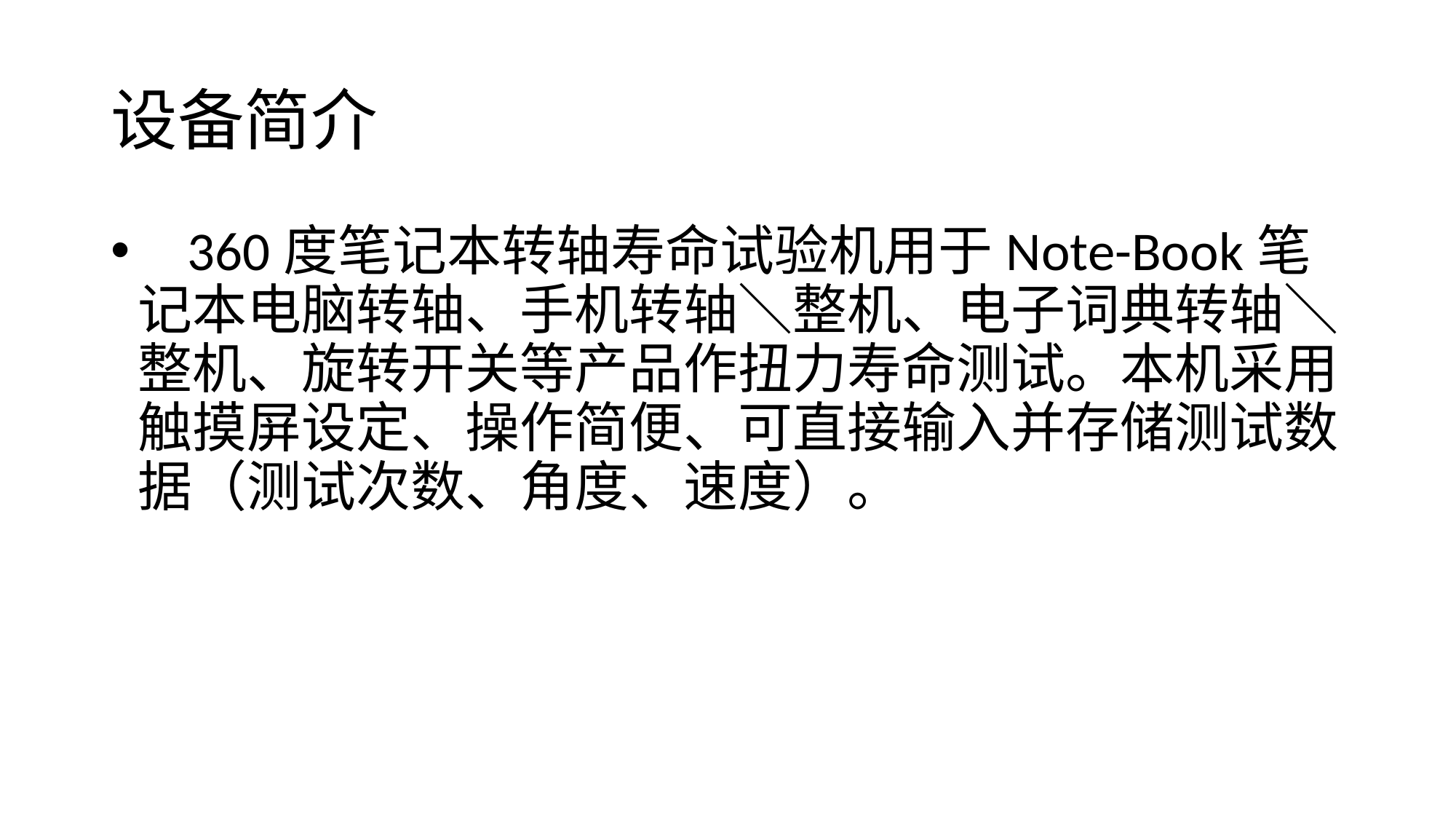

# 设备简介
    360度笔记本转轴寿命试验机用于Note-Book笔记本电脑转轴、手机转轴＼整机、电子词典转轴＼整机、旋转开关等产品作扭力寿命测试。本机采用触摸屏设定、操作简便、可直接输入并存储测试数据（测试次数、角度、速度）。